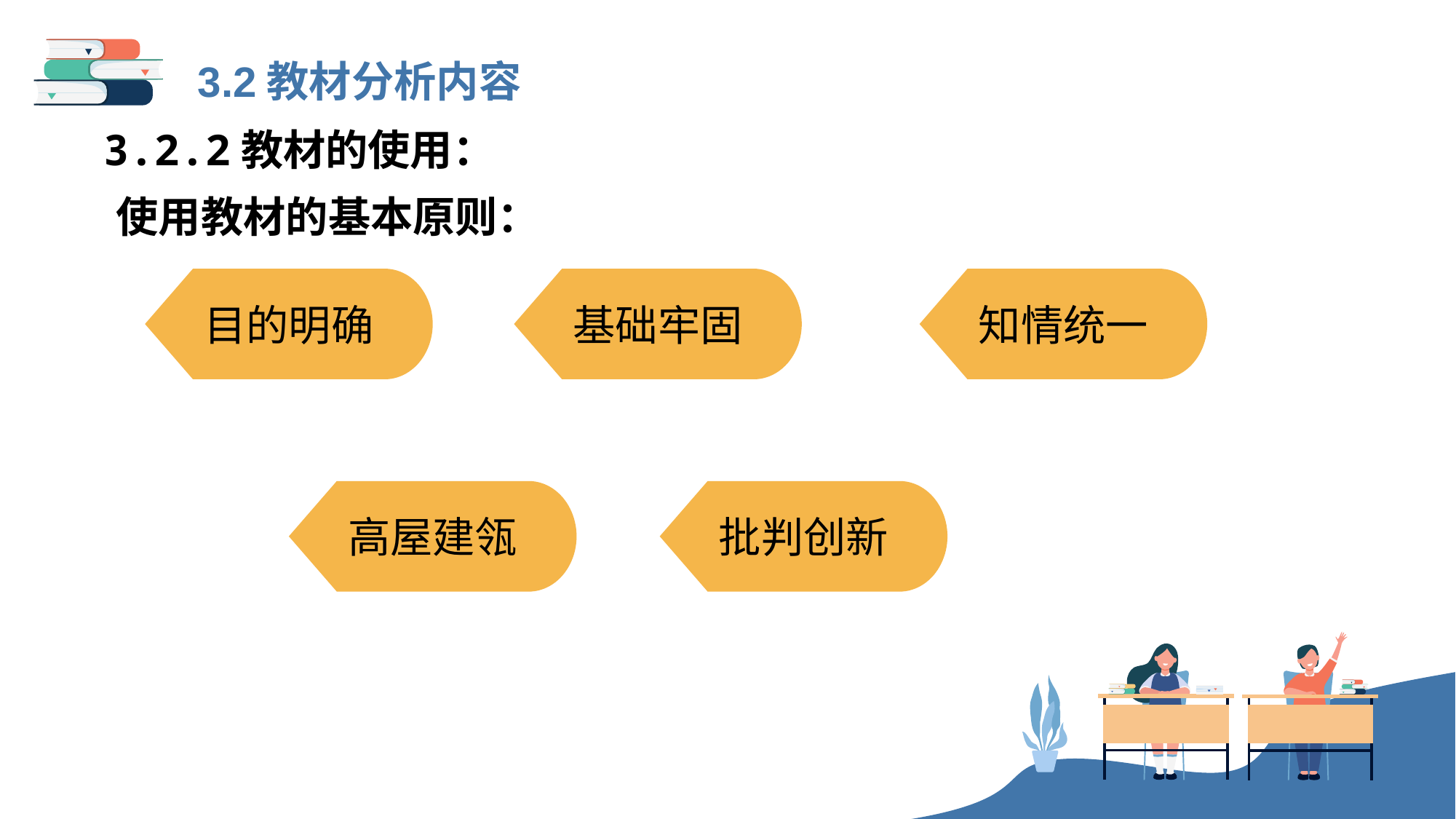

3.2教材分析内容
3.2.2教材的使用：
使用教材的基本原则：
基础牢固
知情统一
目的明确
高屋建瓴
批判创新